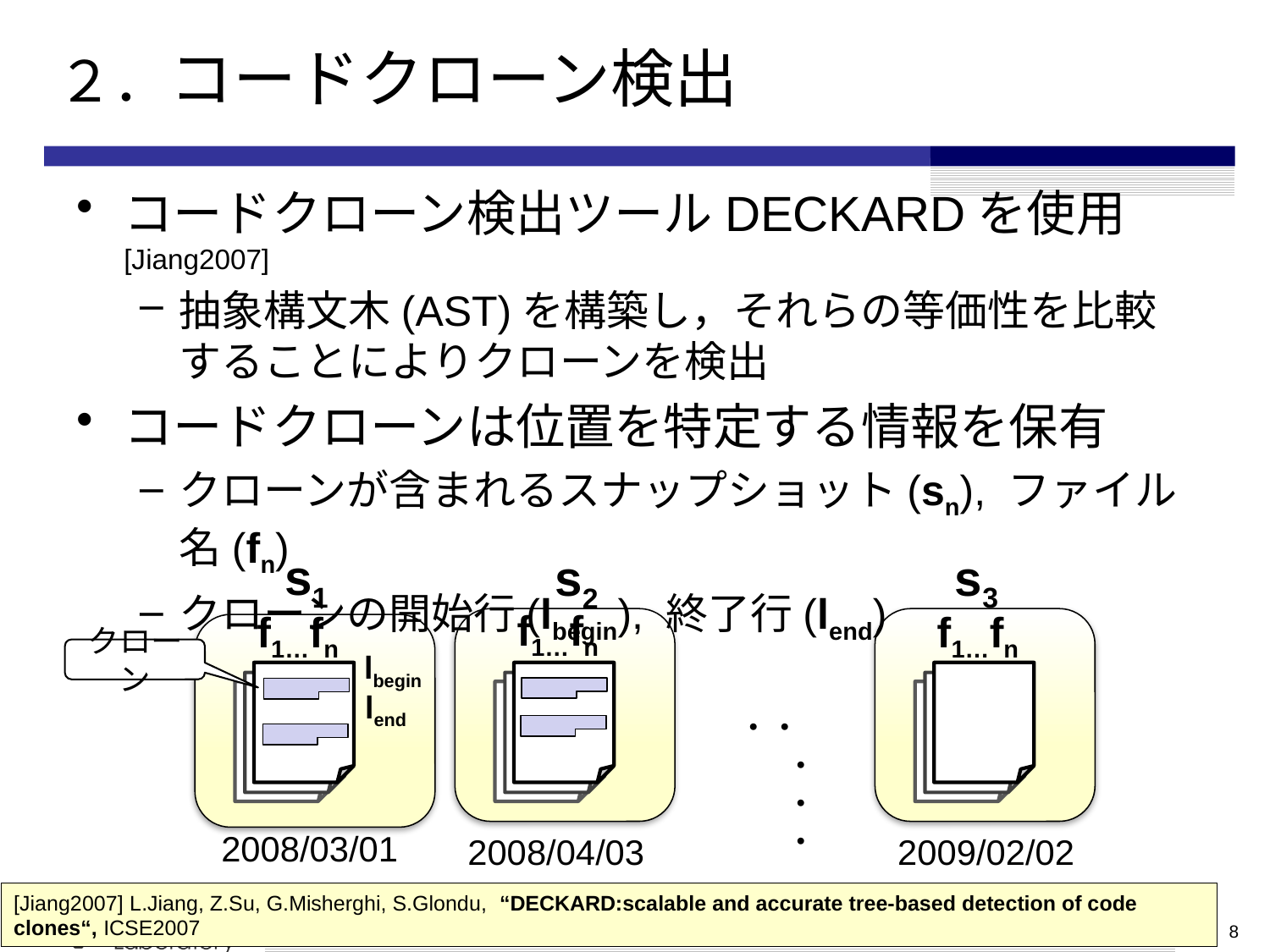

# ２．コードクローン検出
コードクローン検出ツールDECKARDを使用[Jiang2007]
抽象構文木(AST)を構築し，それらの等価性を比較することによりクローンを検出
コードクローンは位置を特定する情報を保有
クローンが含まれるスナップショット(sn), ファイル名(fn)
クローンの開始行(lbegin), 終了行(lend)
s1
s3
s2
f1…fn
f1…fn
f1…fn

クローン
lbegin

lend
・・・・・

2008/03/01
2009/02/02
2008/04/03
[Jiang2007] L.Jiang, Z.Su, G.Misherghi, S.Glondu,  “DECKARD:scalable and accurate tree-based detection of code clones“, ICSE2007
8
各コードクローンは含まれるスナップショット，ファイル名，開始行，終了行の情報を持つ